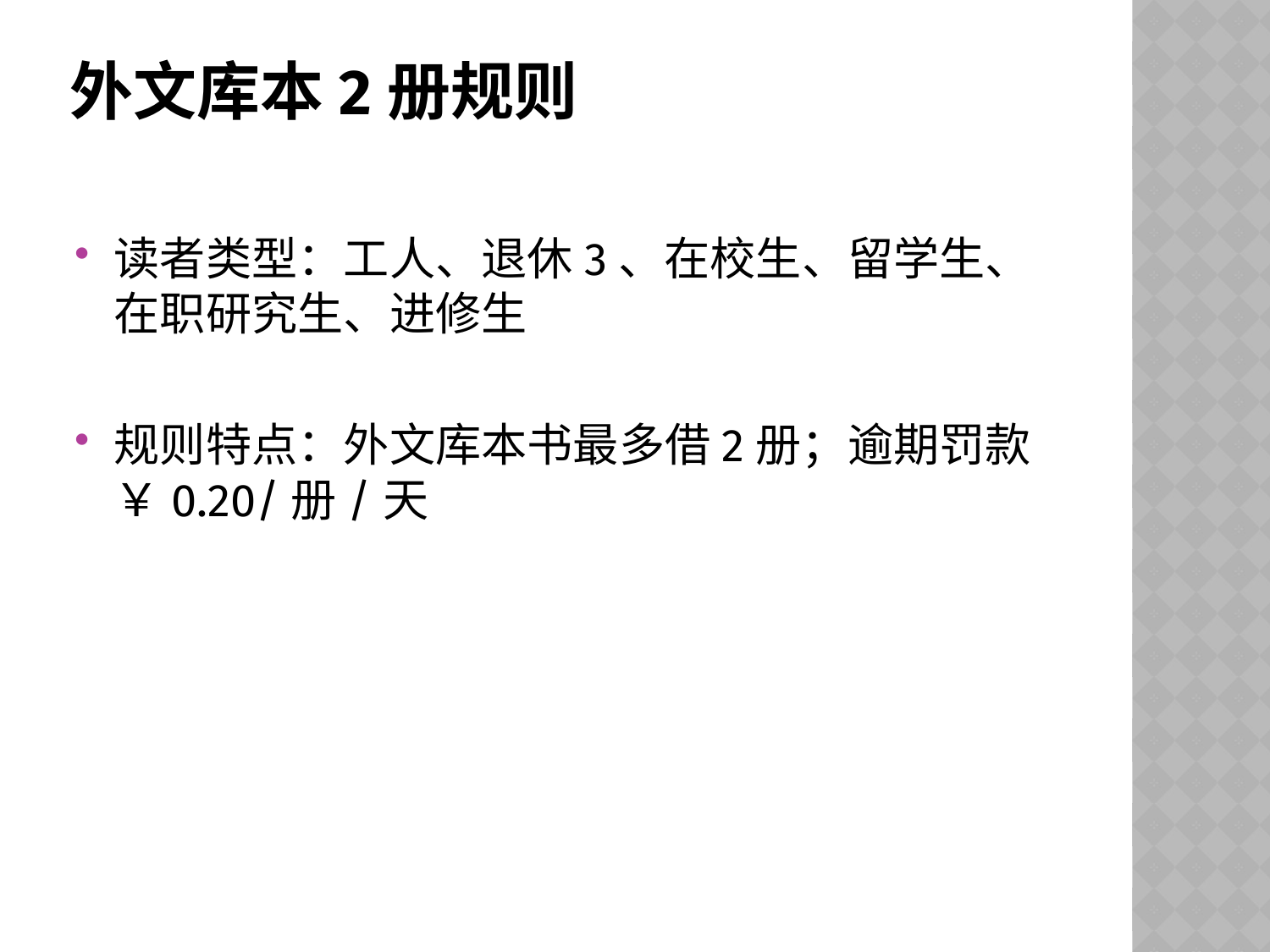

# 外文库本2册规则
读者类型：工人、退休3、在校生、留学生、在职研究生、进修生

规则特点：外文库本书最多借2册；逾期罚款￥0.20/册/天